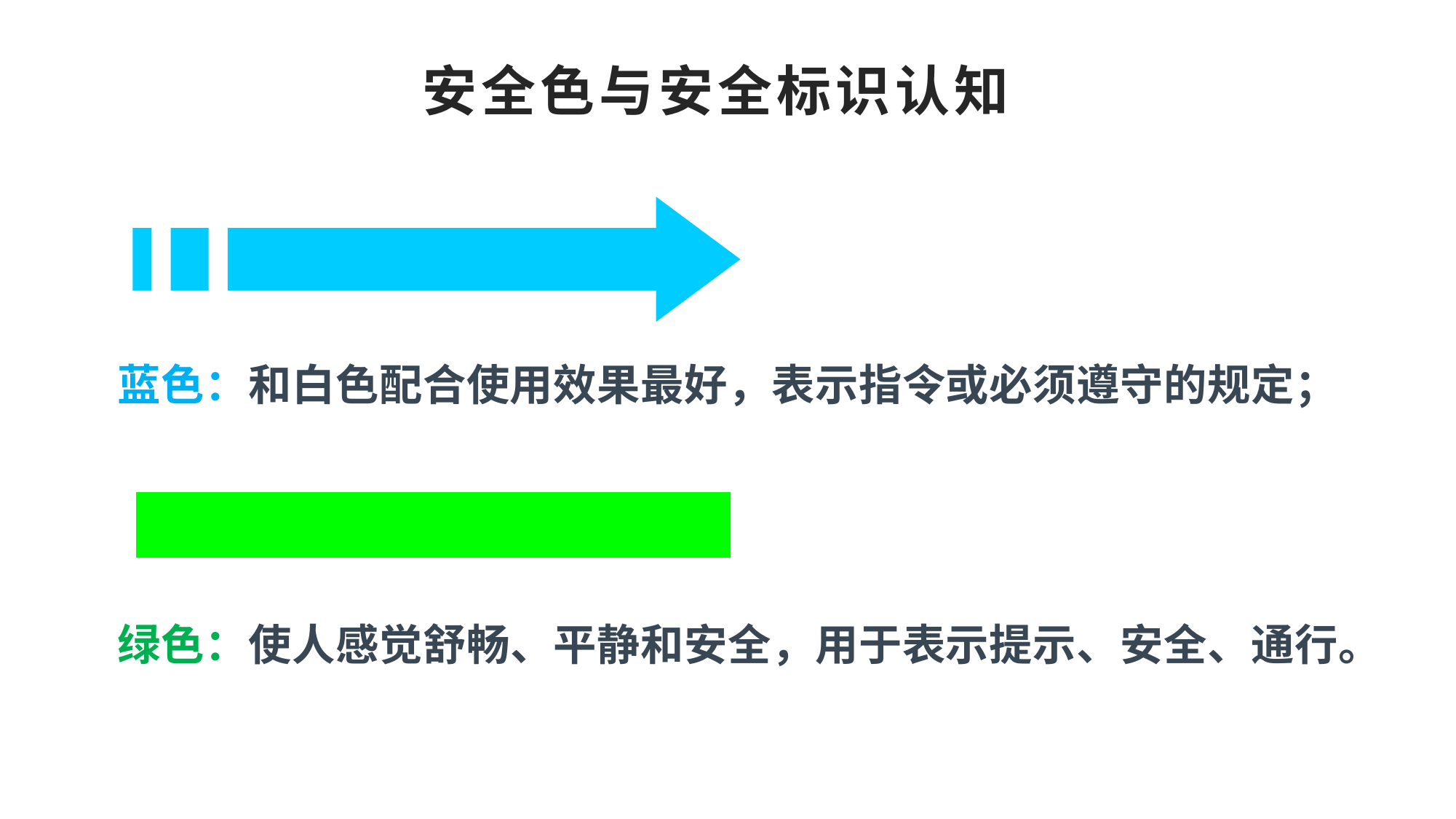

# 安全色与安全标识认知

蓝色：和白色配合使用效果最好，表示指令或必须遵守的规定；

绿色：使人感觉舒畅、平静和安全，用于表示提示、安全、通行。